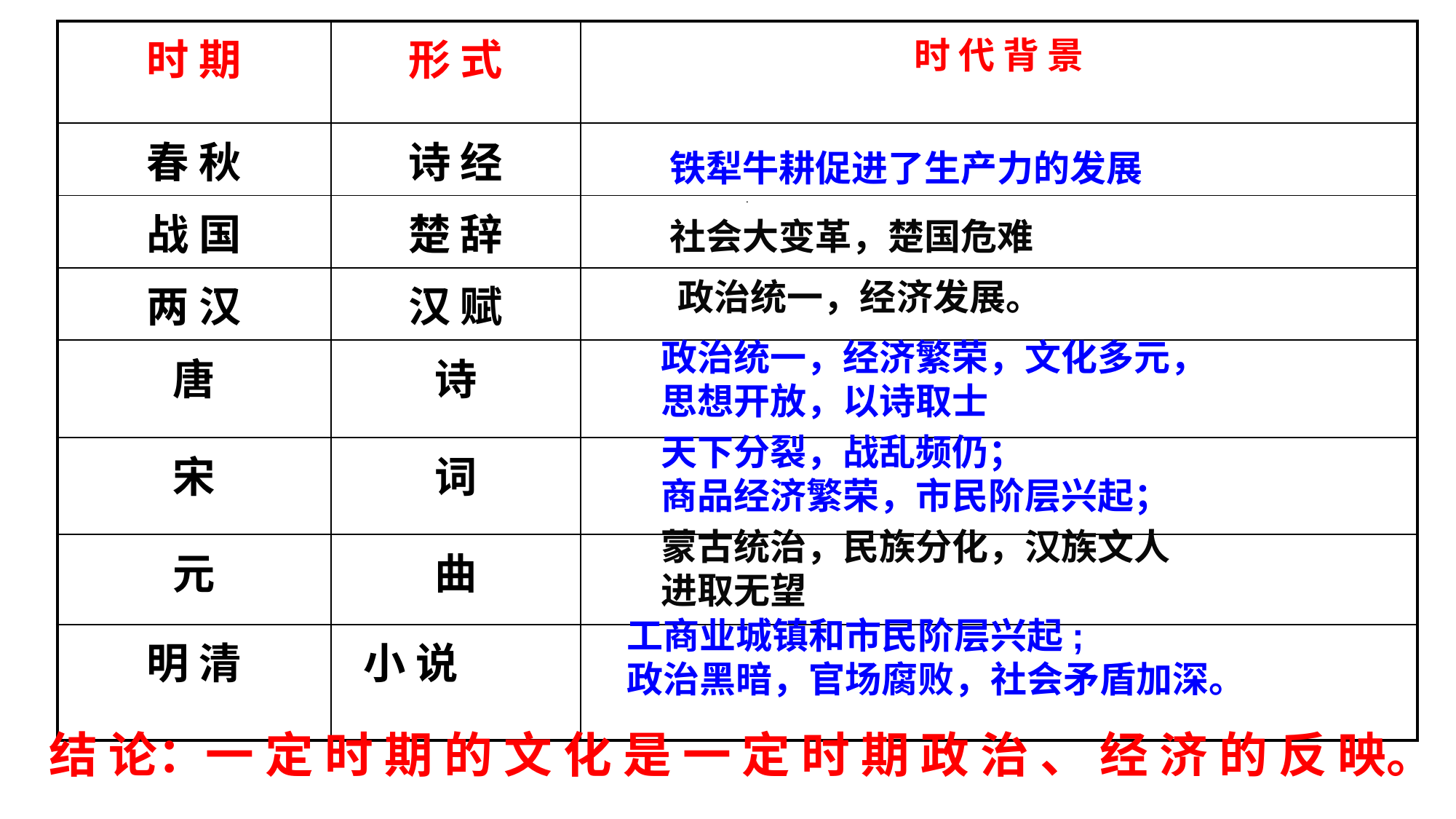

| 时 期 | 形 式 | 时 代 背 景 |
| --- | --- | --- |
| 春 秋 | 诗 经 |  |
| 战 国 | 楚 辞 |  |
| 两 汉 | 汉 赋 |  |
| 唐 | 诗 |  |
| 宋 | 词 |  |
| 元 | 曲 |  |
| 明 清 | 小 说 |  |

铁犁牛耕促进了生产力的发展

社会大变革，楚国危难
政治统一，经济发展。
政治统一，经济繁荣，文化多元，
思想开放，以诗取士

天下分裂，战乱频仍；
商品经济繁荣，市民阶层兴起；
蒙古统治，民族分化，汉族文人
进取无望
工商业城镇和市民阶层兴起;
政治黑暗，官场腐败，社会矛盾加深。
结 论：一 定 时 期 的 文 化 是 一 定 时 期 政 治 、 经 济 的 反 映。